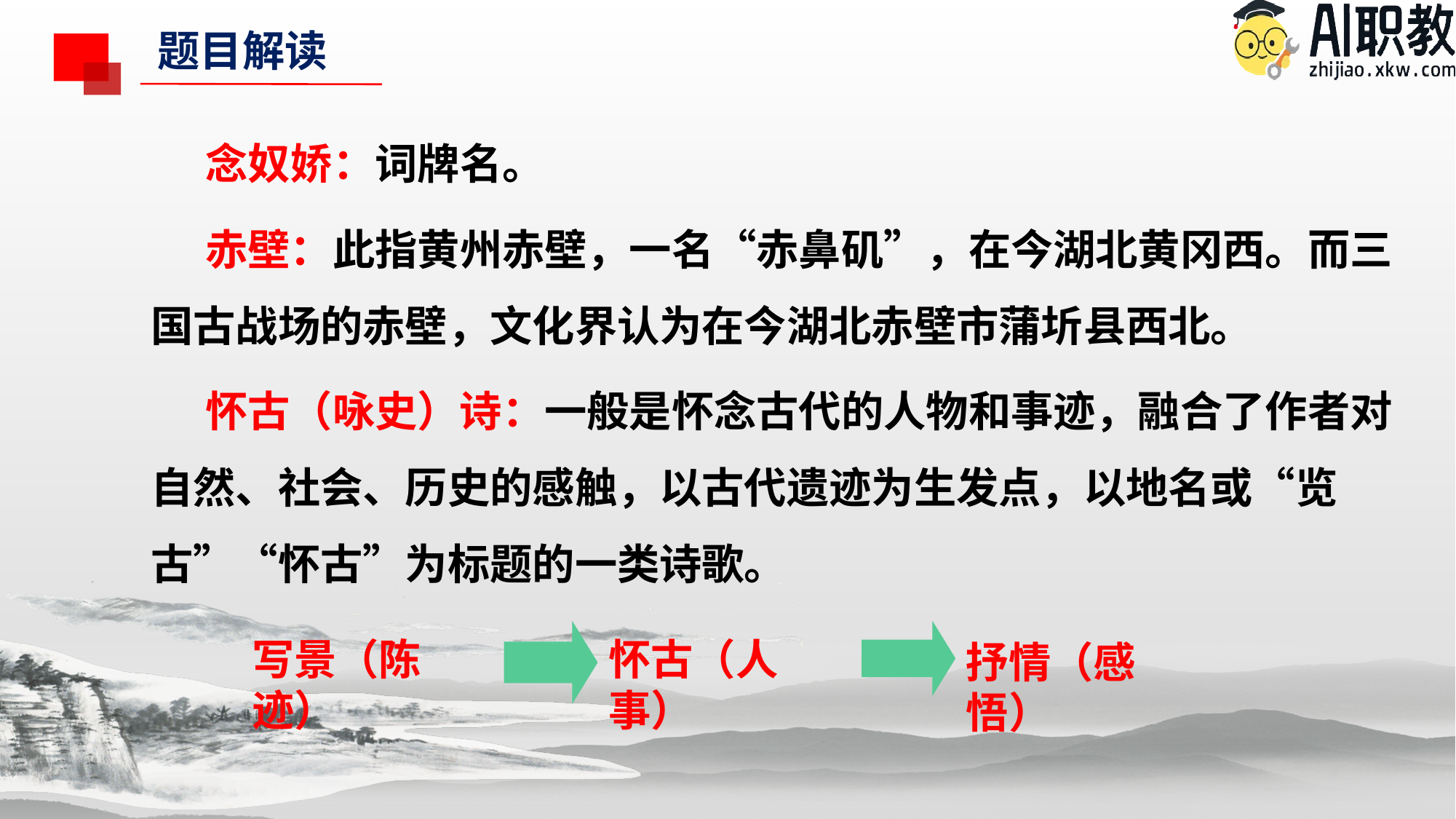

题目解读

念奴娇：词牌名。
赤壁：此指黄州赤壁，一名“赤鼻矶”，在今湖北黄冈西。而三国古战场的赤壁，文化界认为在今湖北赤壁市蒲圻县西北。
怀古（咏史）诗：一般是怀念古代的人物和事迹，融合了作者对自然、社会、历史的感触，以古代遗迹为生发点，以地名或“览古”“怀古”为标题的一类诗歌。

写景（陈迹）

怀古（人事）
抒情（感悟）